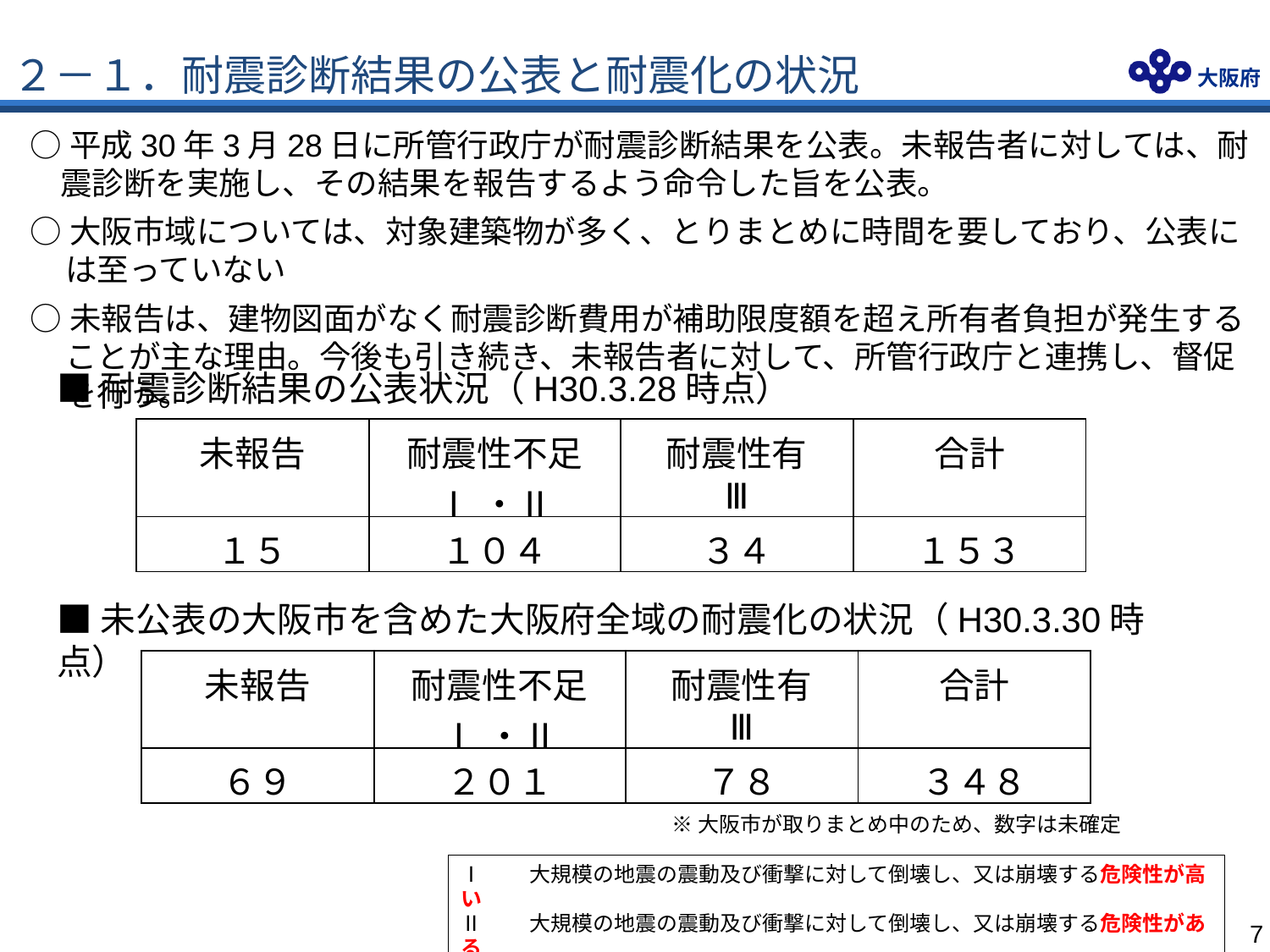

２－１．耐震診断結果の公表と耐震化の状況
○平成30年3月28日に所管行政庁が耐震診断結果を公表。未報告者に対しては、耐震診断を実施し、その結果を報告するよう命令した旨を公表。
○大阪市域については、対象建築物が多く、とりまとめに時間を要しており、公表には至っていない
○未報告は、建物図面がなく耐震診断費用が補助限度額を超え所有者負担が発生することが主な理由。今後も引き続き、未報告者に対して、所管行政庁と連携し、督促を行う。
■耐震診断結果の公表状況（H30.3.28時点）
| 未報告 | 耐震性不足 Ⅰ・Ⅱ | 耐震性有 Ⅲ | 合計 |
| --- | --- | --- | --- |
| １５ | １０４ | ３４ | １５３ |
■未公表の大阪市を含めた大阪府全域の耐震化の状況（H30.3.30時点）
| 未報告 | 耐震性不足 Ⅰ・Ⅱ | 耐震性有 Ⅲ | 合計 |
| --- | --- | --- | --- |
| ６９ | ２０１ | ７８ | ３４８ |
※大阪市が取りまとめ中のため、数字は未確定
Ⅰ　　大規模の地震の震動及び衝撃に対して倒壊し、又は崩壊する危険性が高い
Ⅱ　　大規模の地震の震動及び衝撃に対して倒壊し、又は崩壊する危険性がある
Ⅲ　　大規模の地震の震動及び衝撃に対して倒壊し、又は崩壊する危険性が低い
7